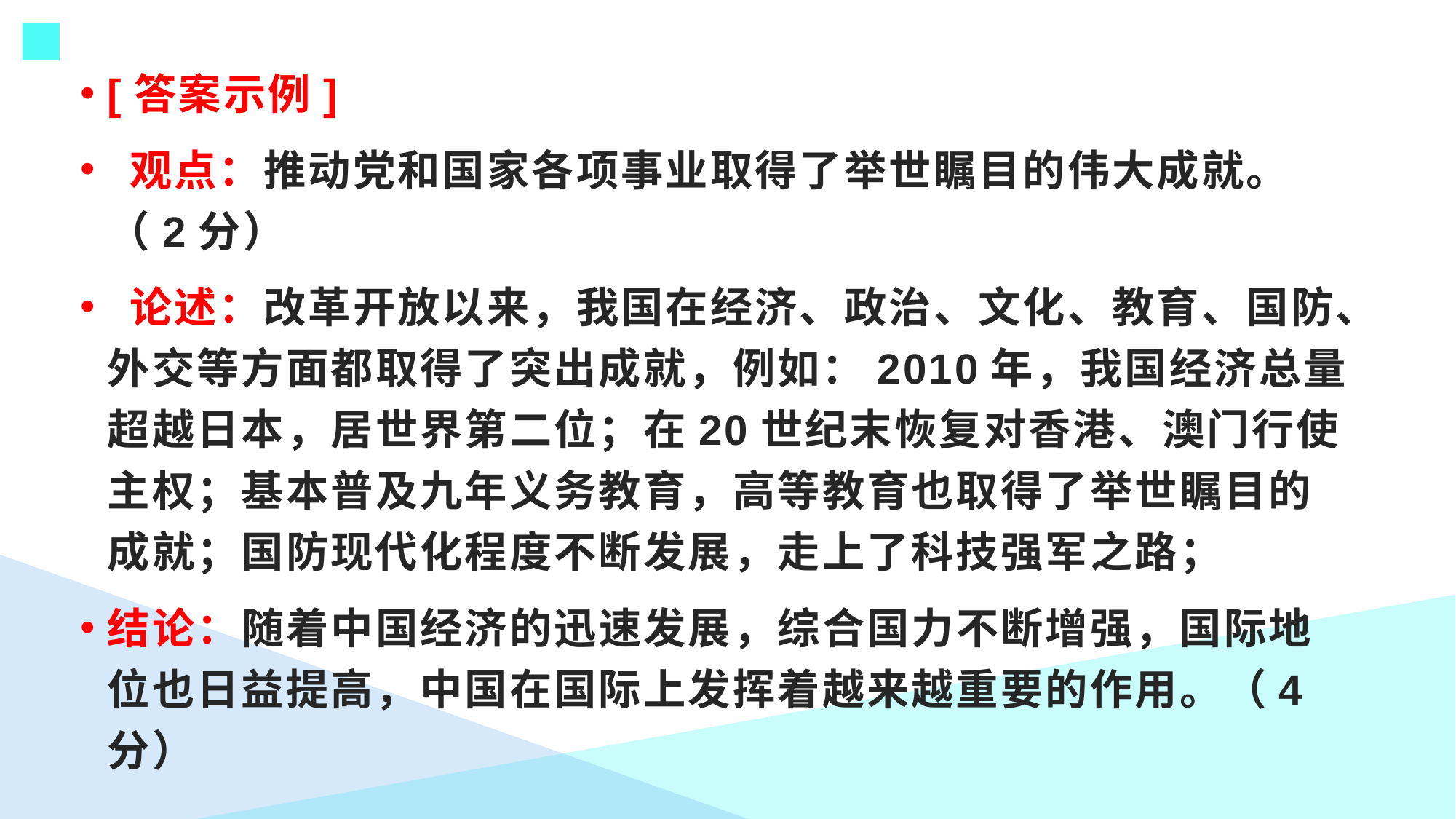

[答案示例]
 观点：推动党和国家各项事业取得了举世瞩目的伟大成就。（2分）
 论述：改革开放以来，我国在经济、政治、文化、教育、国防、外交等方面都取得了突出成就，例如：2010年，我国经济总量超越日本，居世界第二位；在20世纪末恢复对香港、澳门行使主权；基本普及九年义务教育，高等教育也取得了举世瞩目的成就；国防现代化程度不断发展，走上了科技强军之路；
结论：随着中国经济的迅速发展，综合国力不断增强，国际地位也日益提高，中国在国际上发挥着越来越重要的作用。（4分）